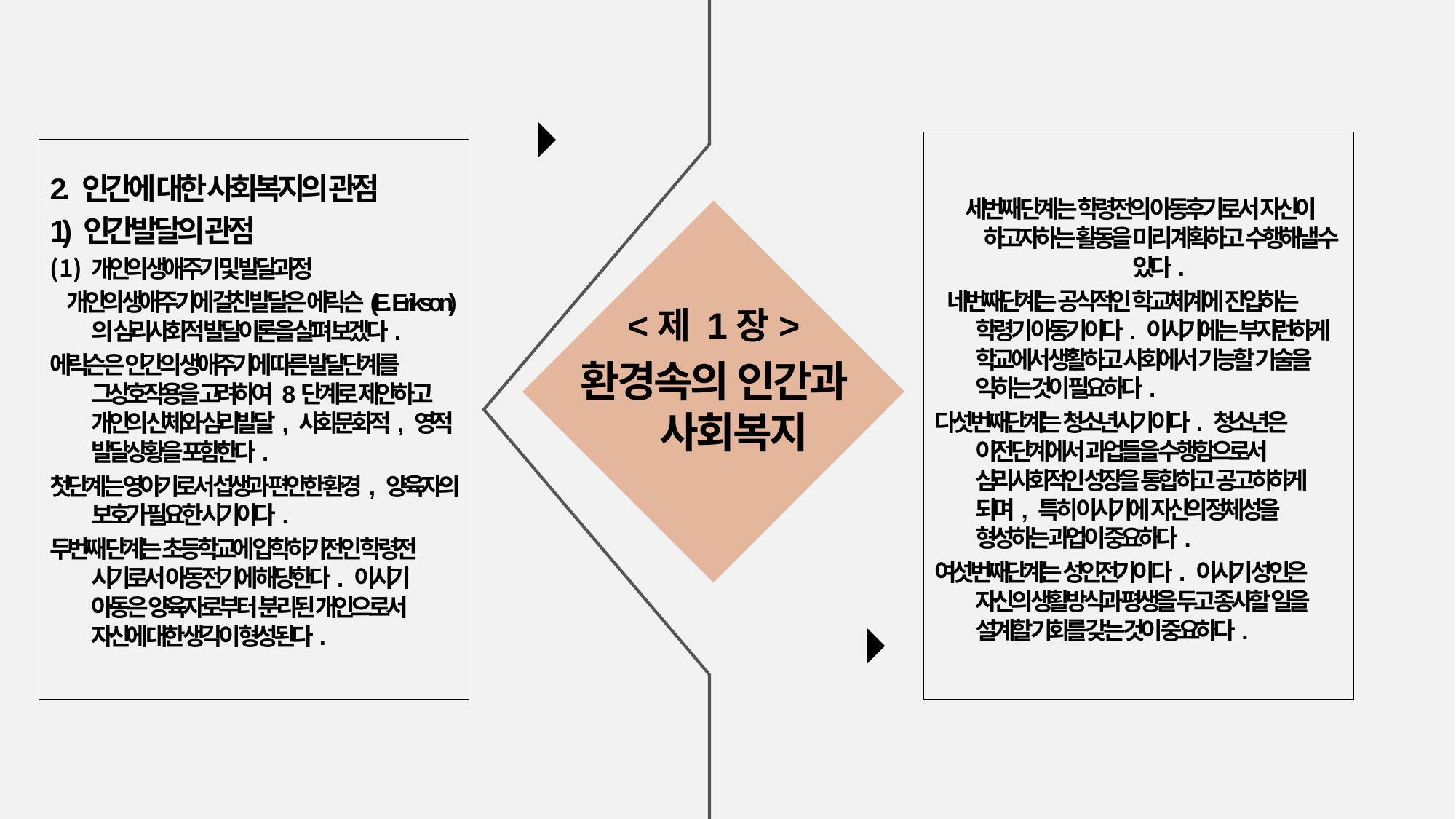

세번째 단계는  학령전의 아동후기로서  자신이 하고자하는  활동을  미리 계획하고  수행해낼 수 있다.
 네번째단계는  공식적인  학교체계에  진입하는  학령기 아동기이다.  이시기에는  부지런하게  학교에서 생활하고  사회에서  기능할  기술을 익히는 것이 필요하다.
다섯번째단계는  청소년시기이다.  청소년은  이전단계에서  과업들을 수행함으로서 심리사회적인 성장을  통합하고  공고히하게 되며,  특히 이시기에  자신의 정체성을 형성하는 과업이 중요하다.
여섯번째단계는  성인전기이다.  이시기 성인은  자신의 생활방식과 평생을 두고 종사할  일을  설계할 기회를 갖는 것이 중요하다.

2. 인간에 대한 사회복지의 관점
1) 인간발달의 관점
개인의 생애주기 및 발달과정
   개인의 생애주기에 걸친 발달은  에릭슨(E.  Erikson)의  심리사회적 발달이론을 살펴 보겠다.
에릭슨은  인간의 생애주기에 따른 발달단계를 그상호작용을 고려하여 8단계로  제안하고 개인의 신체와 심리발달,  사회문화적,  영적 발달상황을 포함한다.
첫단계는 영아기로서 섭생과 편안한 환경,  양육자의 보호가 필요한 시기이다.
두번째 단계는  초등학교에 입학하기전인 학령전 시기로서  아동전기에 해당한다.  이시기 아동은  양육자로부터  분리된  개인으로서  자신에 대한 생각이 형성된다.

<제 1장>
환경속의 인간과 사회복지
START